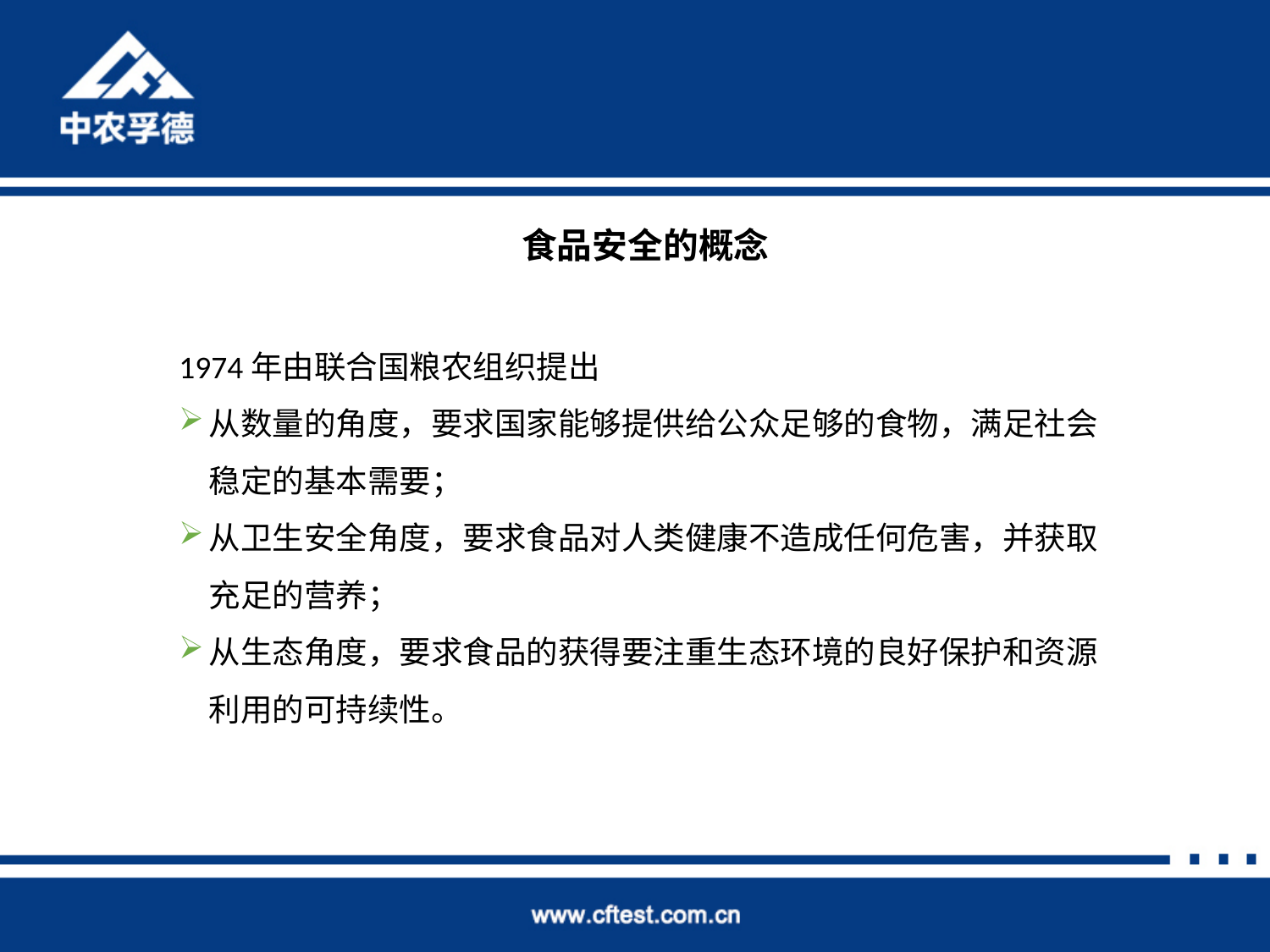

食品安全的概念
1974年由联合国粮农组织提出
从数量的角度，要求国家能够提供给公众足够的食物，满足社会稳定的基本需要；
从卫生安全角度，要求食品对人类健康不造成任何危害，并获取充足的营养；
从生态角度，要求食品的获得要注重生态环境的良好保护和资源利用的可持续性。